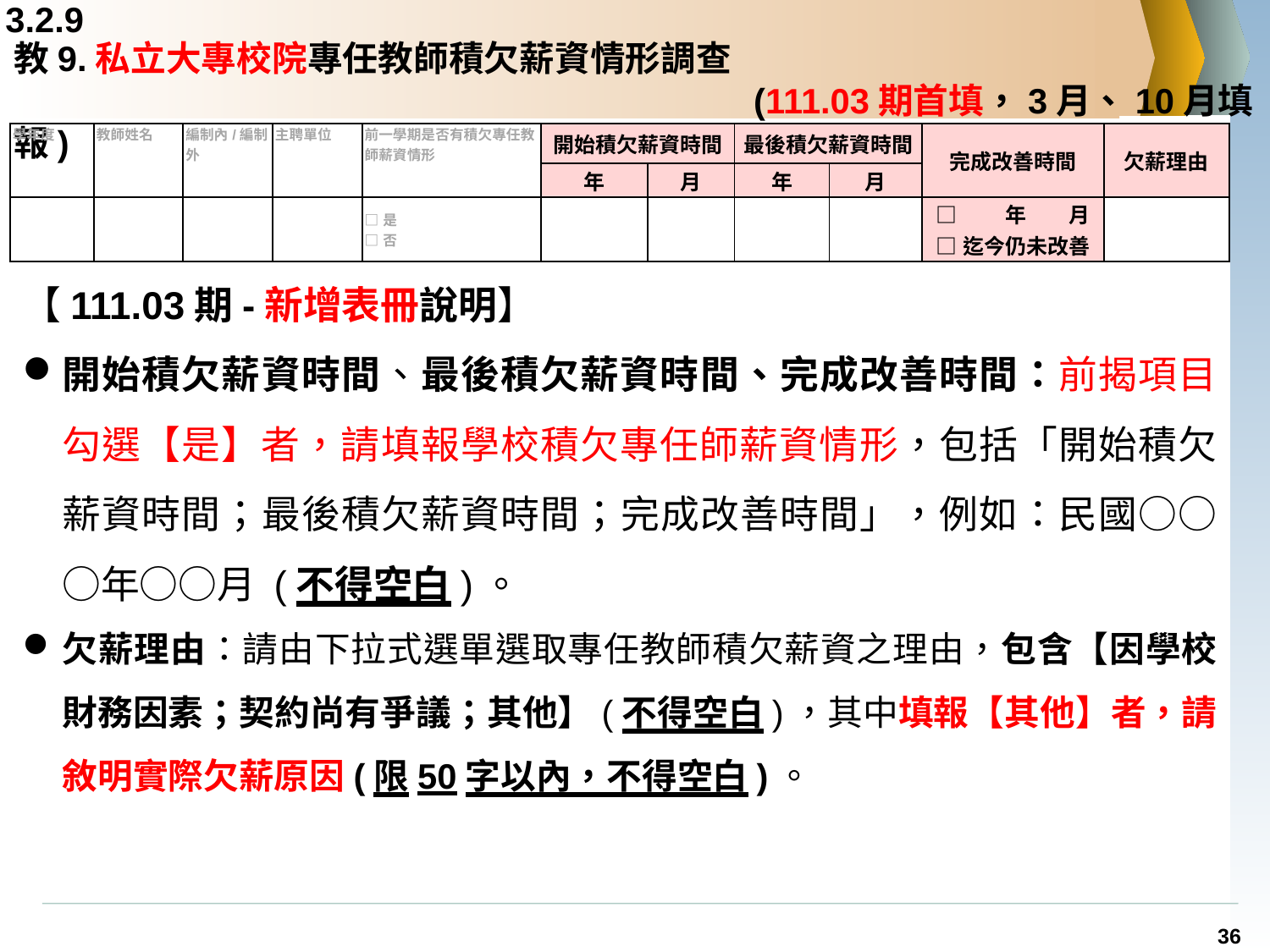

3.2.9
# 教9.私立大專校院專任教師積欠薪資情形調查 (111.03期首填，3月、10月填報)
| 學年度 | 教師姓名 | 編制內/編制外 | 主聘單位 | 前一學期是否有積欠專任教師薪資情形 | 開始積欠薪資時間 |  | 最後積欠薪資時間 |  | 完成改善時間 | 欠薪理由 |
| --- | --- | --- | --- | --- | --- | --- | --- | --- | --- | --- |
|  |  |  |  |  | 年 | 月 | 年 | 月 |  |  |
|  |  |  |  | □是 □否 |  |  |  |  | □　　年　　月 □迄今仍未改善 |  |
【111.03期-新增表冊說明】
開始積欠薪資時間、最後積欠薪資時間、完成改善時間：前揭項目勾選【是】者，請填報學校積欠專任師薪資情形，包括「開始積欠薪資時間；最後積欠薪資時間；完成改善時間」，例如：民國○○○年○○月 (不得空白)。
欠薪理由：請由下拉式選單選取專任教師積欠薪資之理由，包含【因學校財務因素；契約尚有爭議；其他】(不得空白)，其中填報【其他】者，請敘明實際欠薪原因(限50字以內，不得空白)。